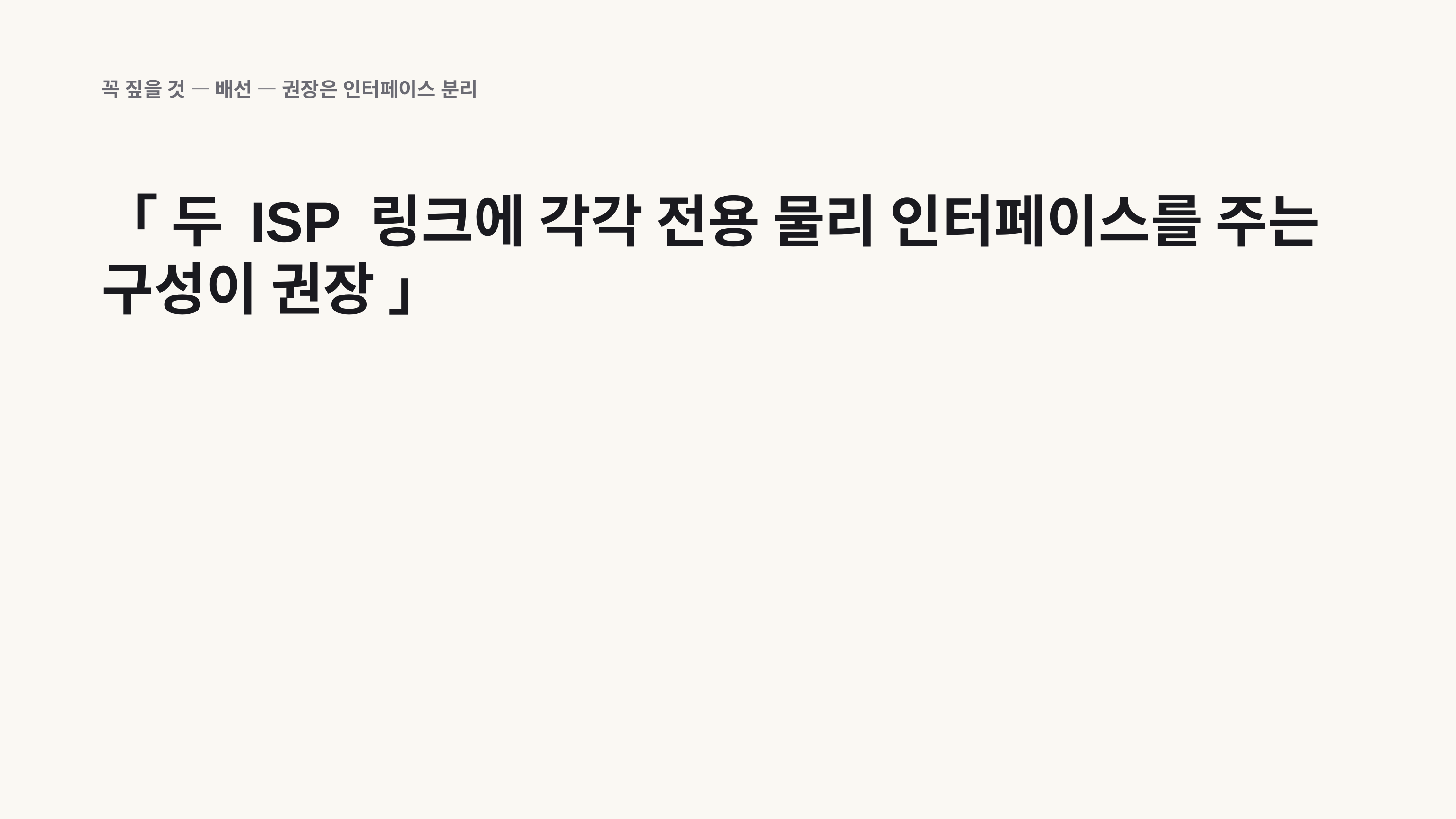

꼭 짚을 것 — 배선 — 권장은 인터페이스 분리
「 두 ISP 링크에 각각 전용 물리 인터페이스를 주는 구성이 권장 」